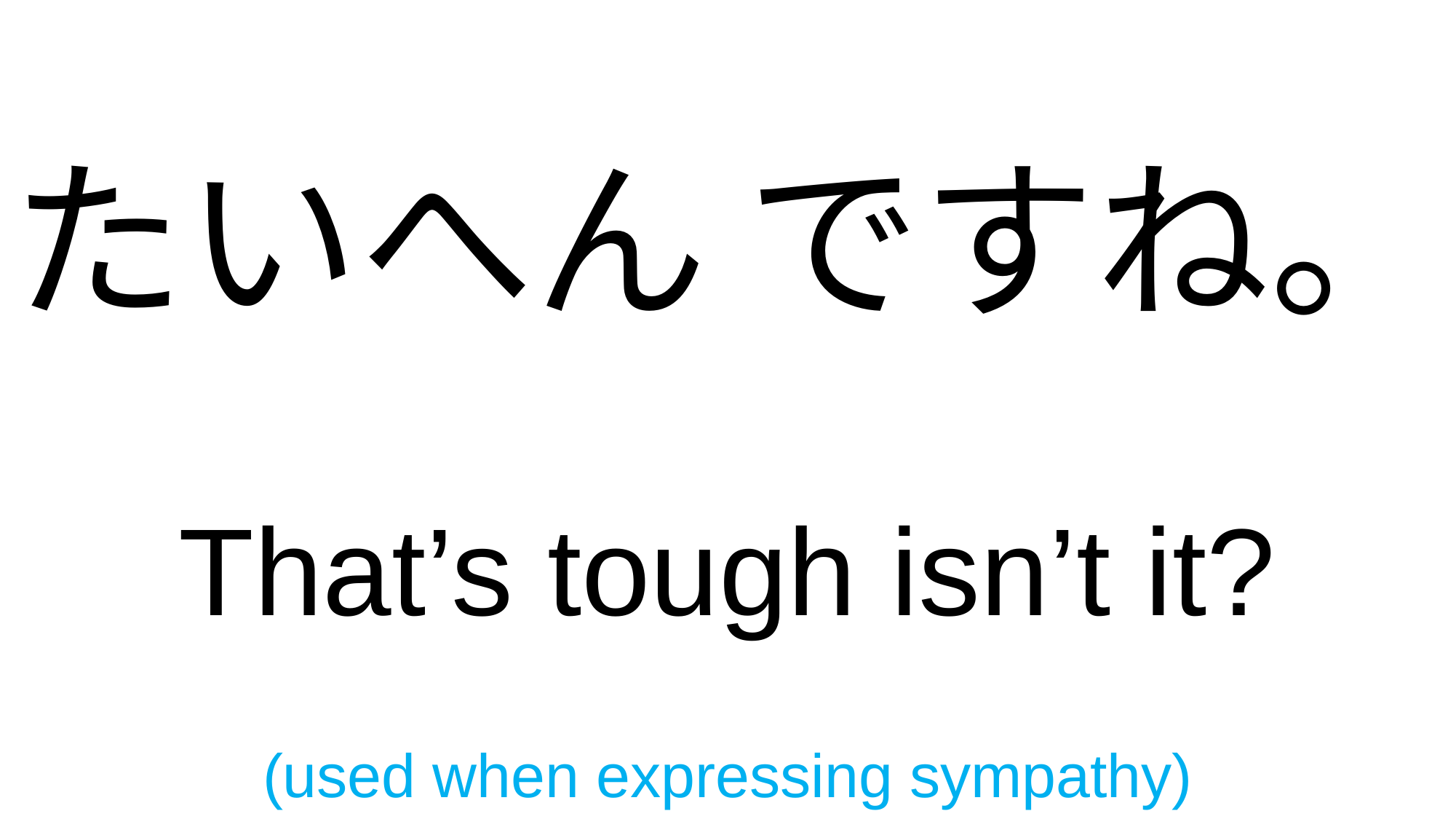

# たいへん ですね。
That’s tough isn’t it?
(used when expressing sympathy)